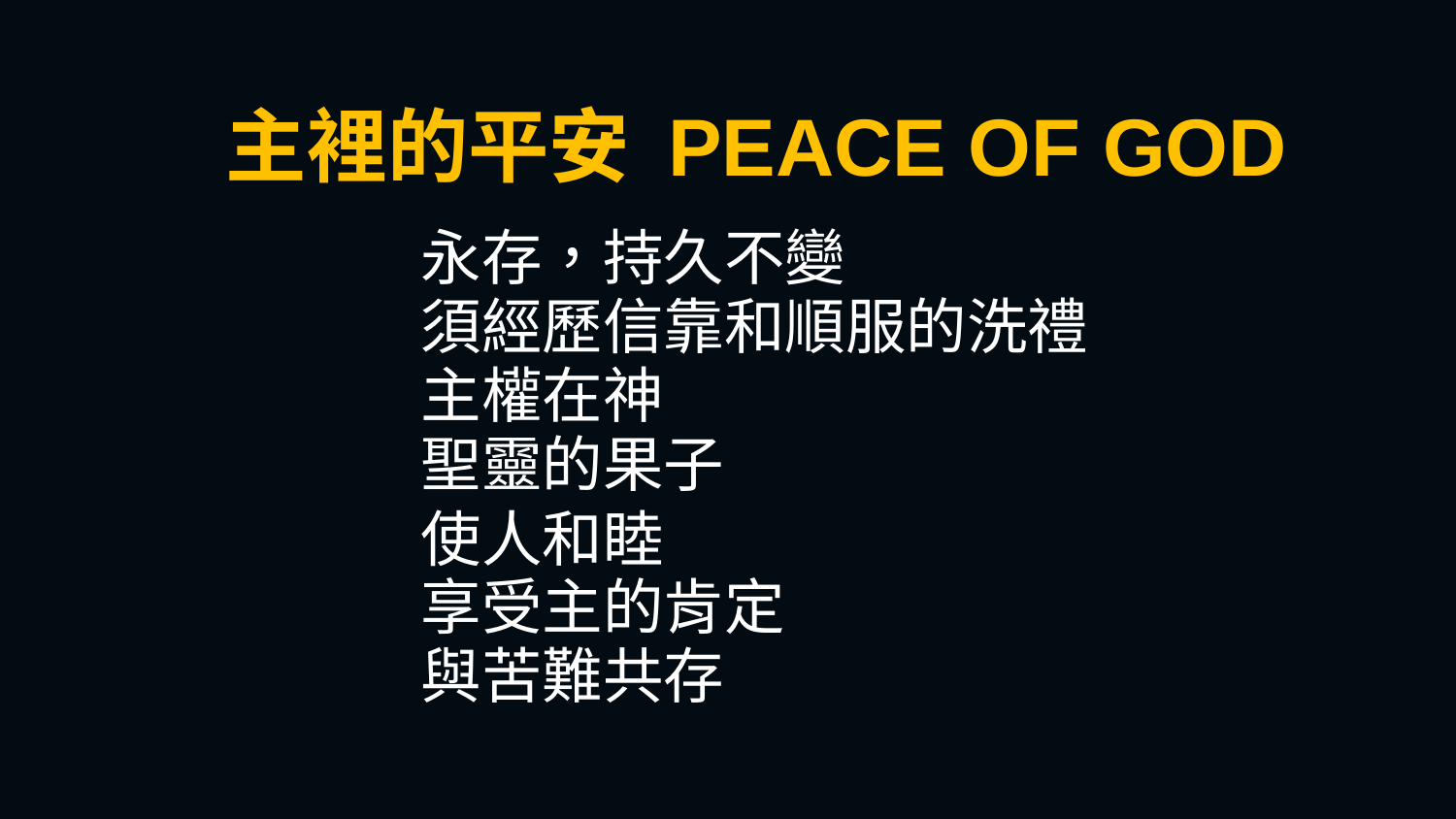

主裡的平安 Peace of God
永存，持久不變
須經歷信靠和順服的洗禮
主權在神
聖靈的果子
使人和睦
享受主的肯定
與苦難共存